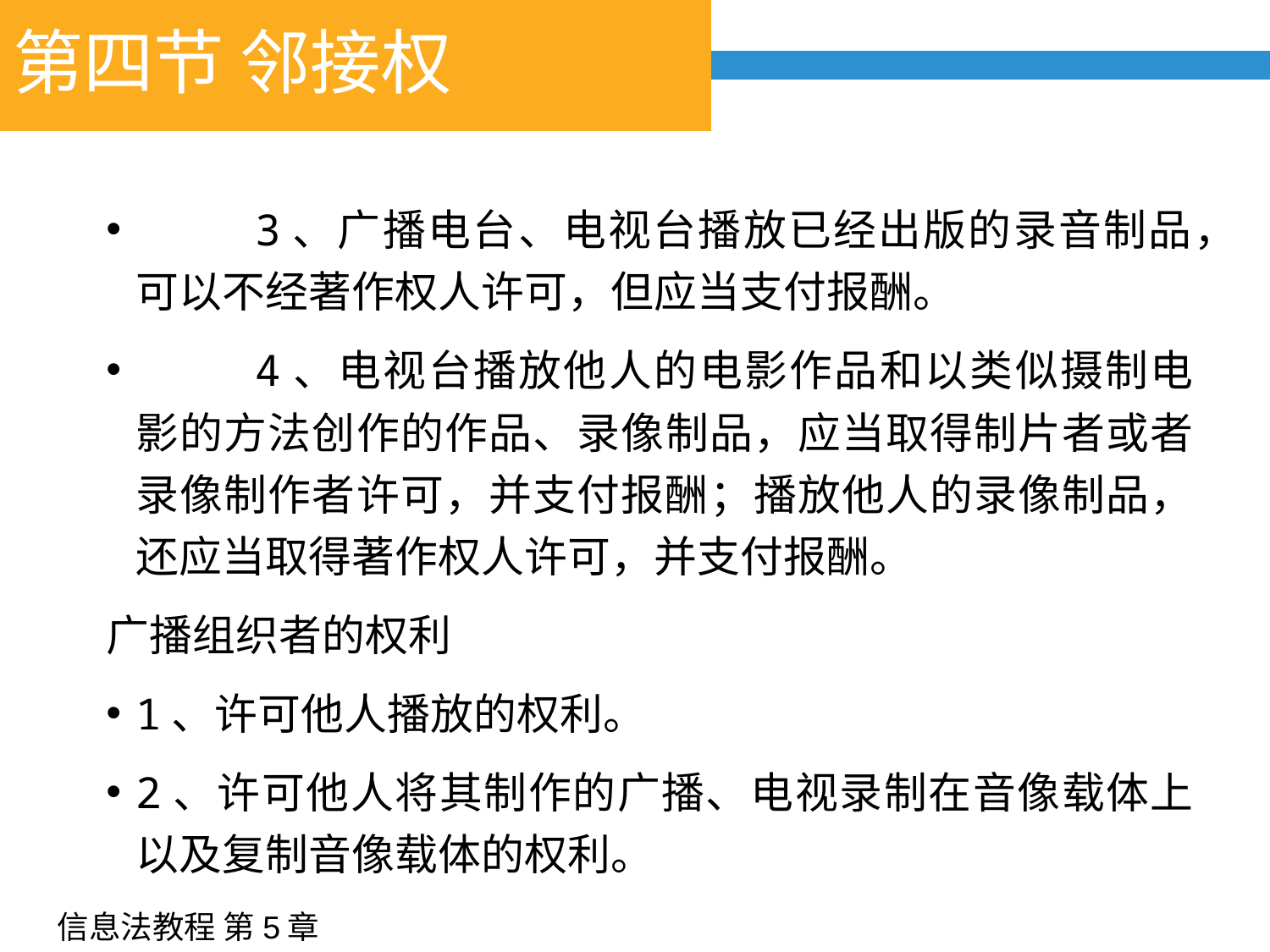

# 第四节 邻接权
	3、广播电台、电视台播放已经出版的录音制品，可以不经著作权人许可，但应当支付报酬。
	4、电视台播放他人的电影作品和以类似摄制电影的方法创作的作品、录像制品，应当取得制片者或者录像制作者许可，并支付报酬；播放他人的录像制品，还应当取得著作权人许可，并支付报酬。
广播组织者的权利
	1、许可他人播放的权利。
	2、许可他人将其制作的广播、电视录制在音像载体上以及复制音像载体的权利。
信息法教程 第5章